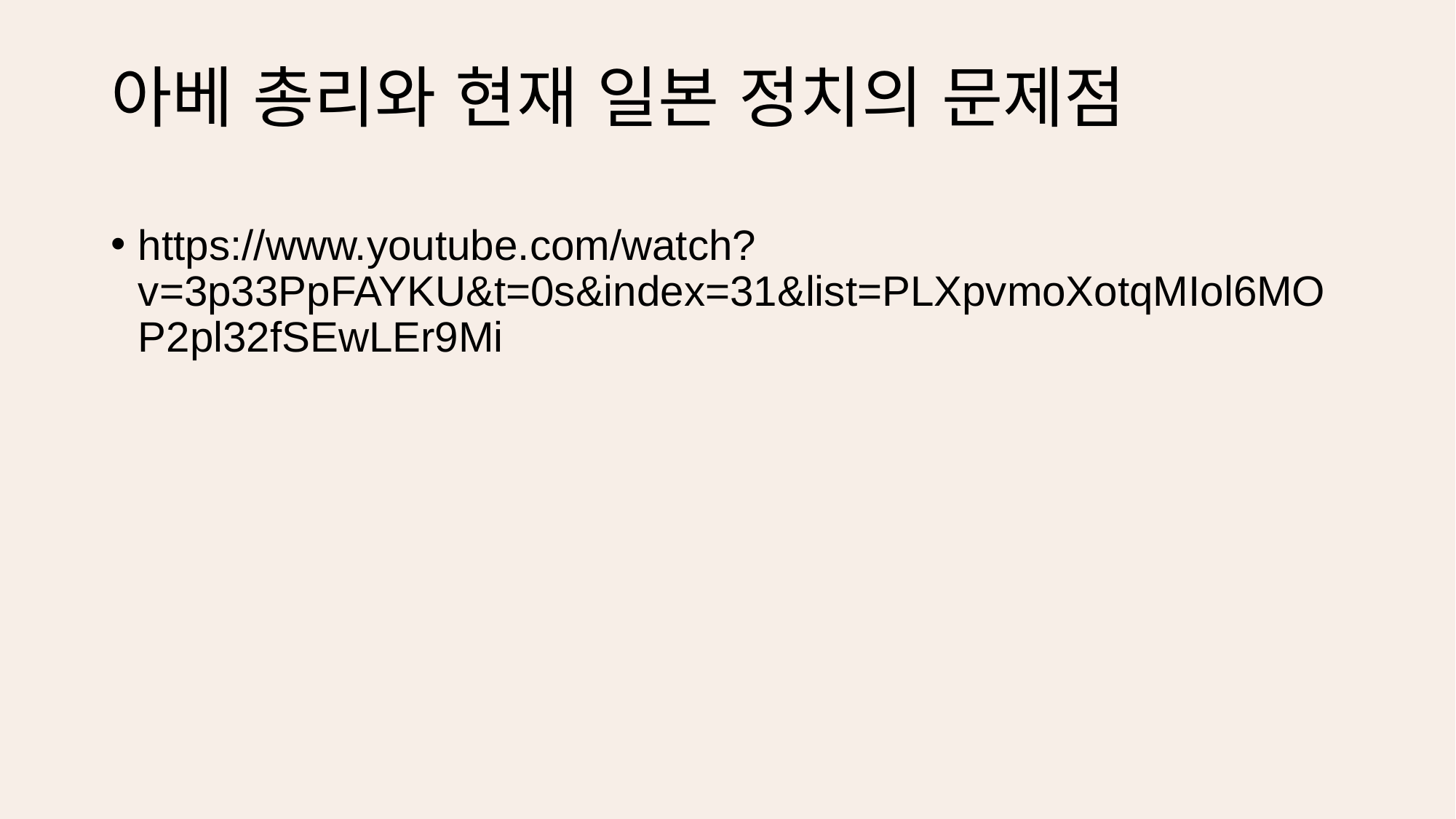

# 아베 총리와 현재 일본 정치의 문제점
https://www.youtube.com/watch?v=3p33PpFAYKU&t=0s&index=31&list=PLXpvmoXotqMIol6MOP2pl32fSEwLEr9Mi